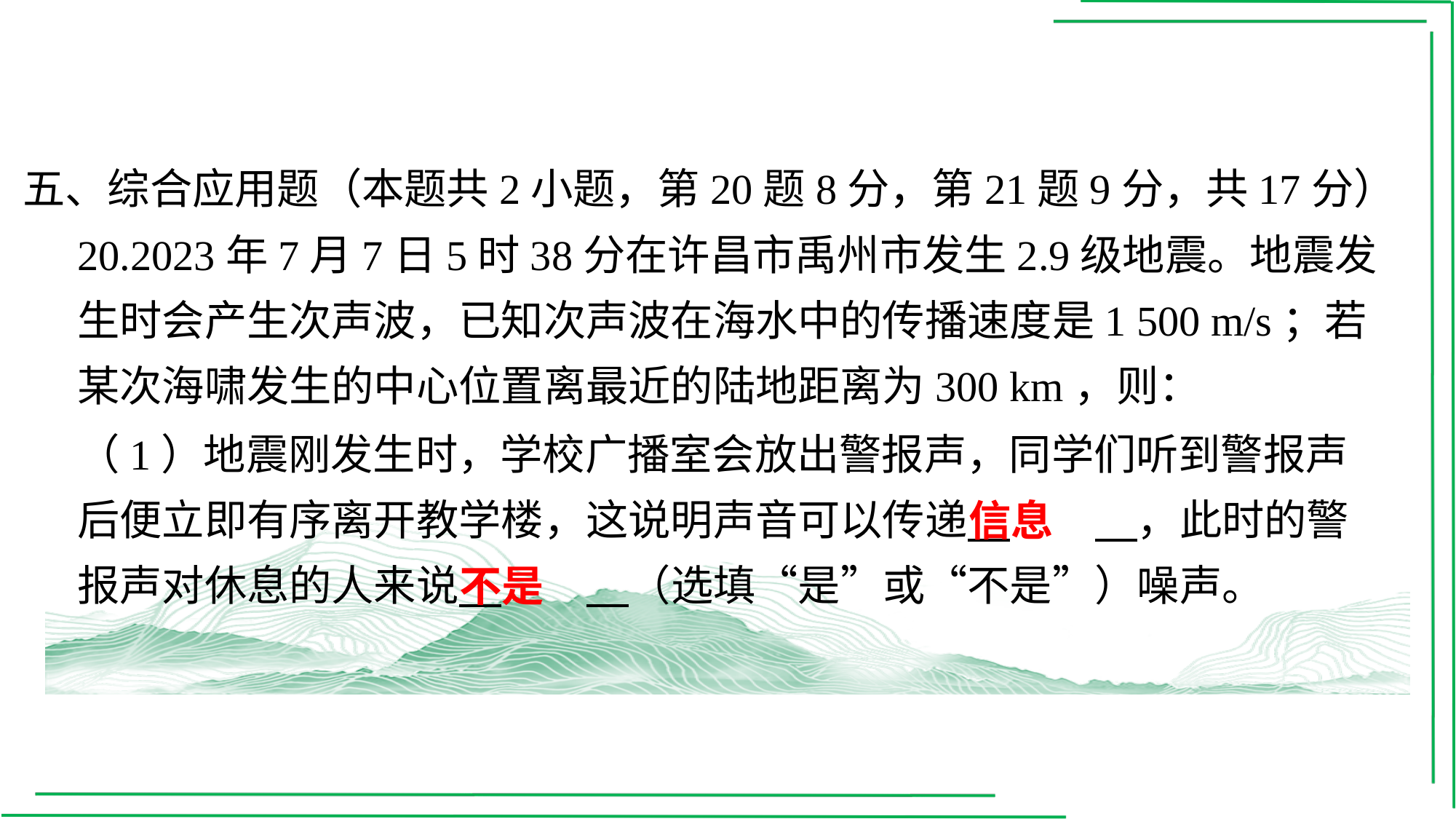

五、综合应用题（本题共2小题，第20题8分，第21题9分，共17分）
20.2023年7月7日5时38分在许昌市禹州市发生2.9级地震。地震发生时会产生次声波，已知次声波在海水中的传播速度是1 500 m/s；若某次海啸发生的中心位置离最近的陆地距离为300 km，则：
（1）地震刚发生时，学校广播室会放出警报声，同学们听到警报声后便立即有序离开教学楼，这说明声音可以传递 　信息　⁠，此时的警报声对休息的人来说 　不是　⁠（选填“是”或“不是”）噪声。
信息
不是